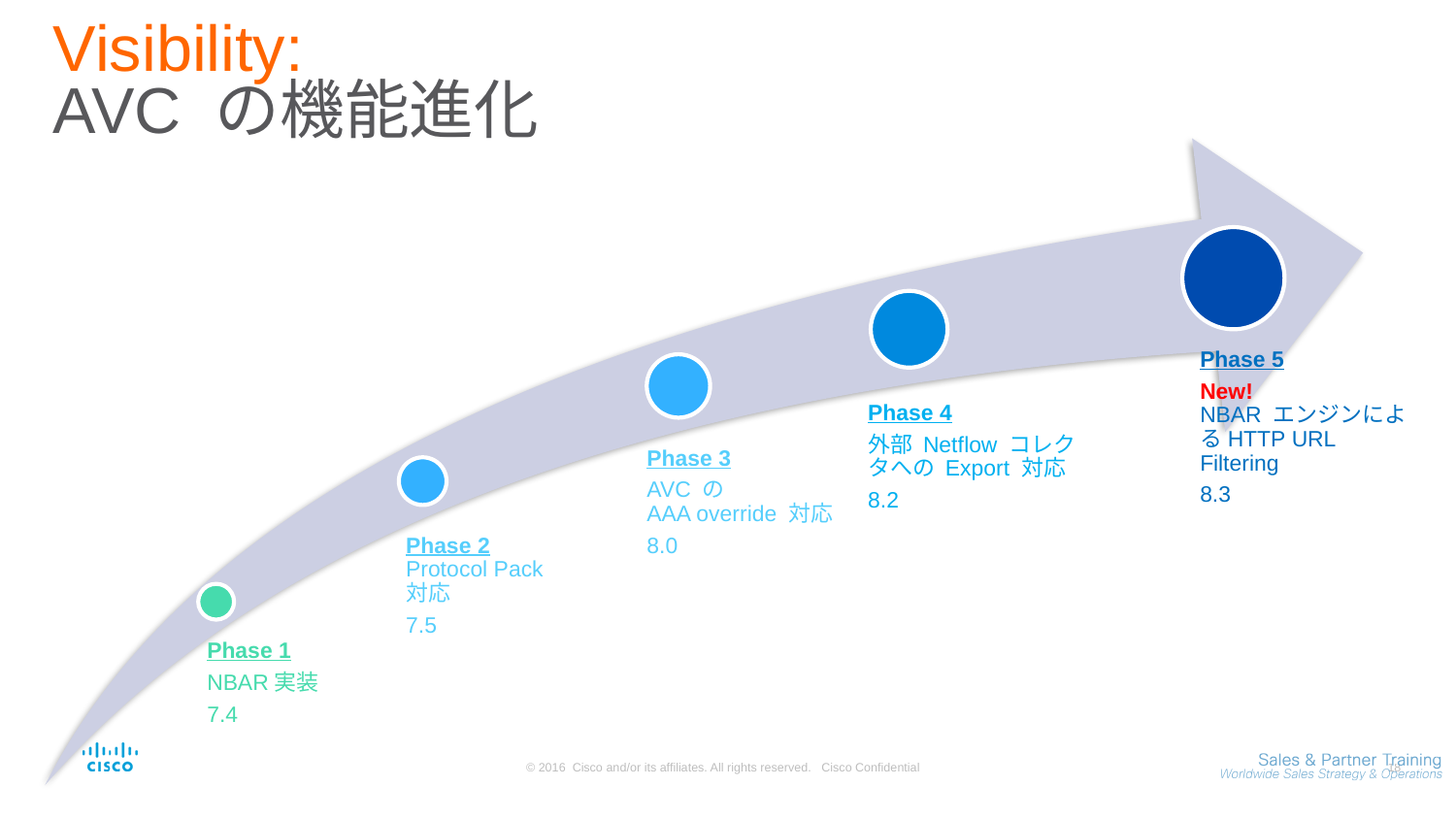

# Visibility: AVC の機能進化

Phase 4
外部 Netflow コレクタへの Export 対応
8.2

Phase 5
New!
NBAR エンジンによるHTTP URL Filtering
8.3

Phase 3
AVC の
AAA override 対応
8.0

Phase 2
Protocol Pack
対応
7.5

Phase 1
NBAR実装
7.4